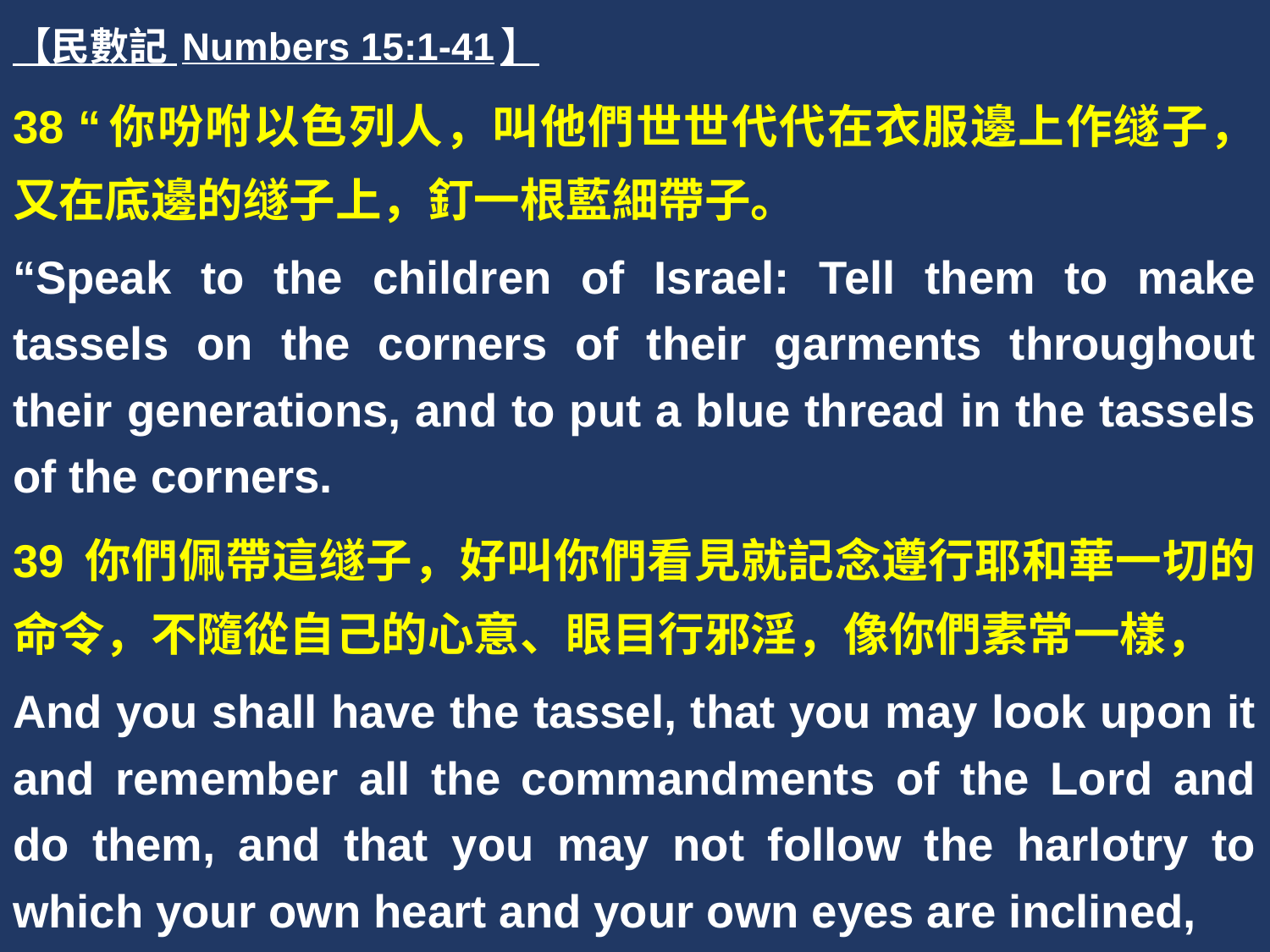

【民數記 Numbers 15:1-41】
38 “你吩咐以色列人，叫他們世世代代在衣服邊上作䍁子，又在底邊的䍁子上，釘一根藍細帶子。
“Speak to the children of Israel: Tell them to make tassels on the corners of their garments throughout their generations, and to put a blue thread in the tassels of the corners.
39 你們佩帶這䍁子，好叫你們看見就記念遵行耶和華一切的命令，不隨從自己的心意、眼目行邪淫，像你們素常一樣，
And you shall have the tassel, that you may look upon it and remember all the commandments of the Lord and do them, and that you may not follow the harlotry to which your own heart and your own eyes are inclined,